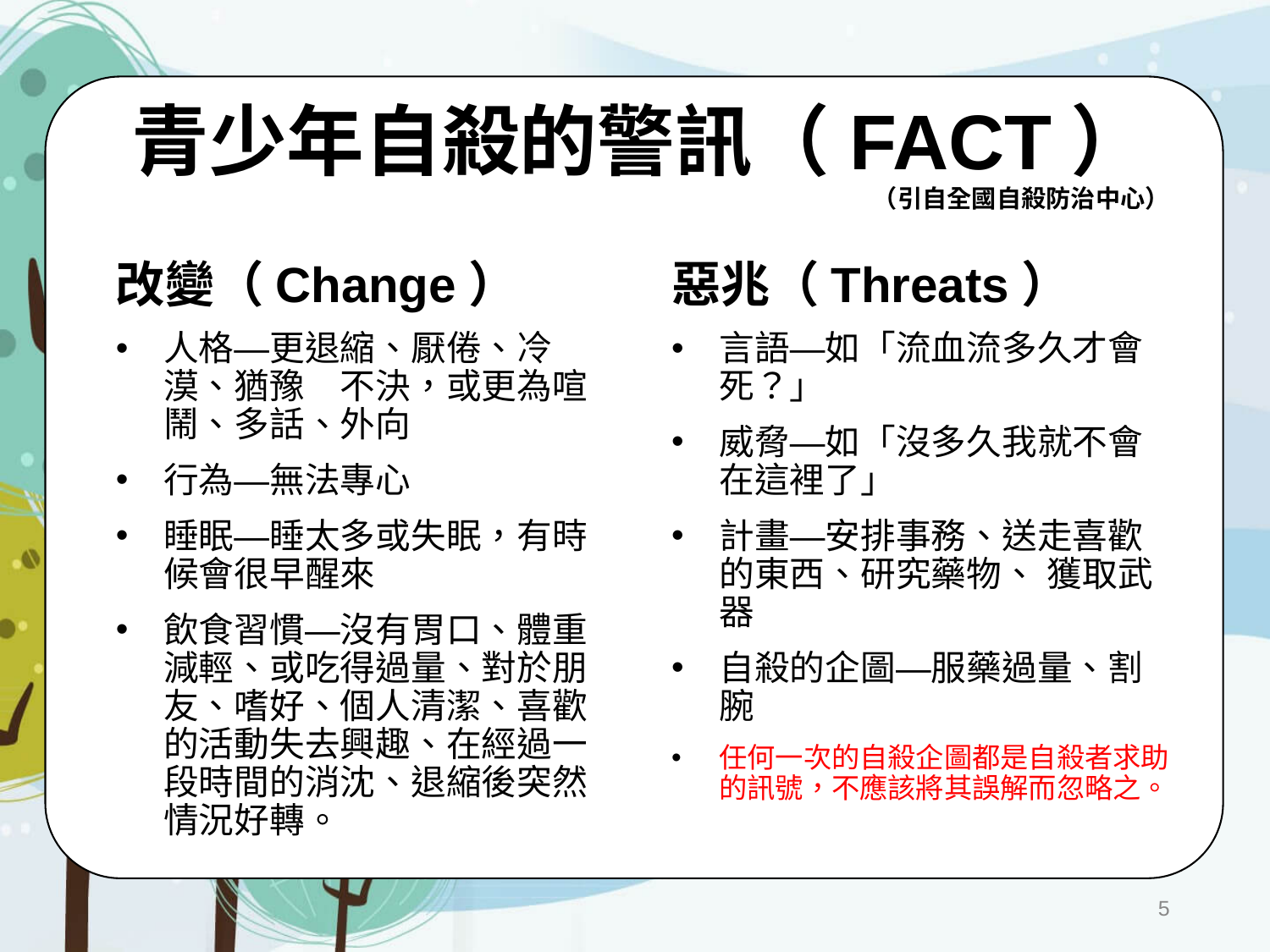

# 青少年自殺的警訊（FACT） 　　　　　　　　　　　（引自全國自殺防治中心）
改變（Change）
人格—更退縮、厭倦、冷漠、猶豫　不決，或更為喧鬧、多話、外向
行為—無法專心
睡眠—睡太多或失眠，有時候會很早醒來
飲食習慣—沒有胃口、體重減輕、或吃得過量、對於朋友、嗜好、個人清潔、喜歡的活動失去興趣、在經過一段時間的消沈、退縮後突然情況好轉。

惡兆（Threats）
言語—如「流血流多久才會死？」
威脅—如「沒多久我就不會在這裡了」
計畫—安排事務、送走喜歡的東西、研究藥物、 獲取武器
自殺的企圖—服藥過量、割腕
任何一次的自殺企圖都是自殺者求助的訊號，不應該將其誤解而忽略之。
5